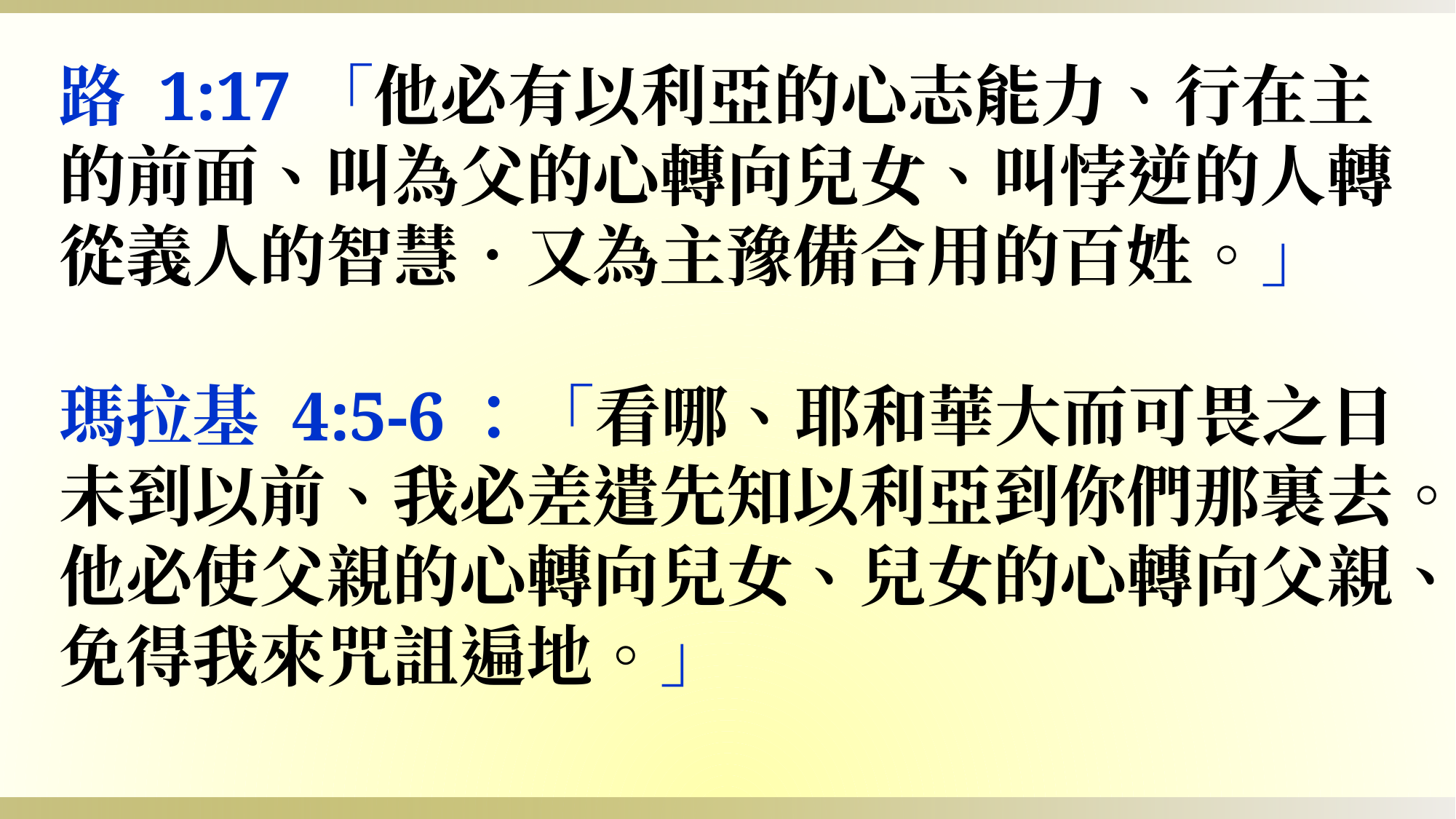

路 1:17「他必有以利亞的心志能力、行在主的前面、叫為父的心轉向兒女、叫悖逆的人轉從義人的智慧．又為主豫備合用的百姓。」

瑪拉基 4:5-6：「看哪、耶和華大而可畏之日未到以前、我必差遣先知以利亞到你們那裏去。
他必使父親的心轉向兒女、兒女的心轉向父親、免得我來咒詛遍地。」